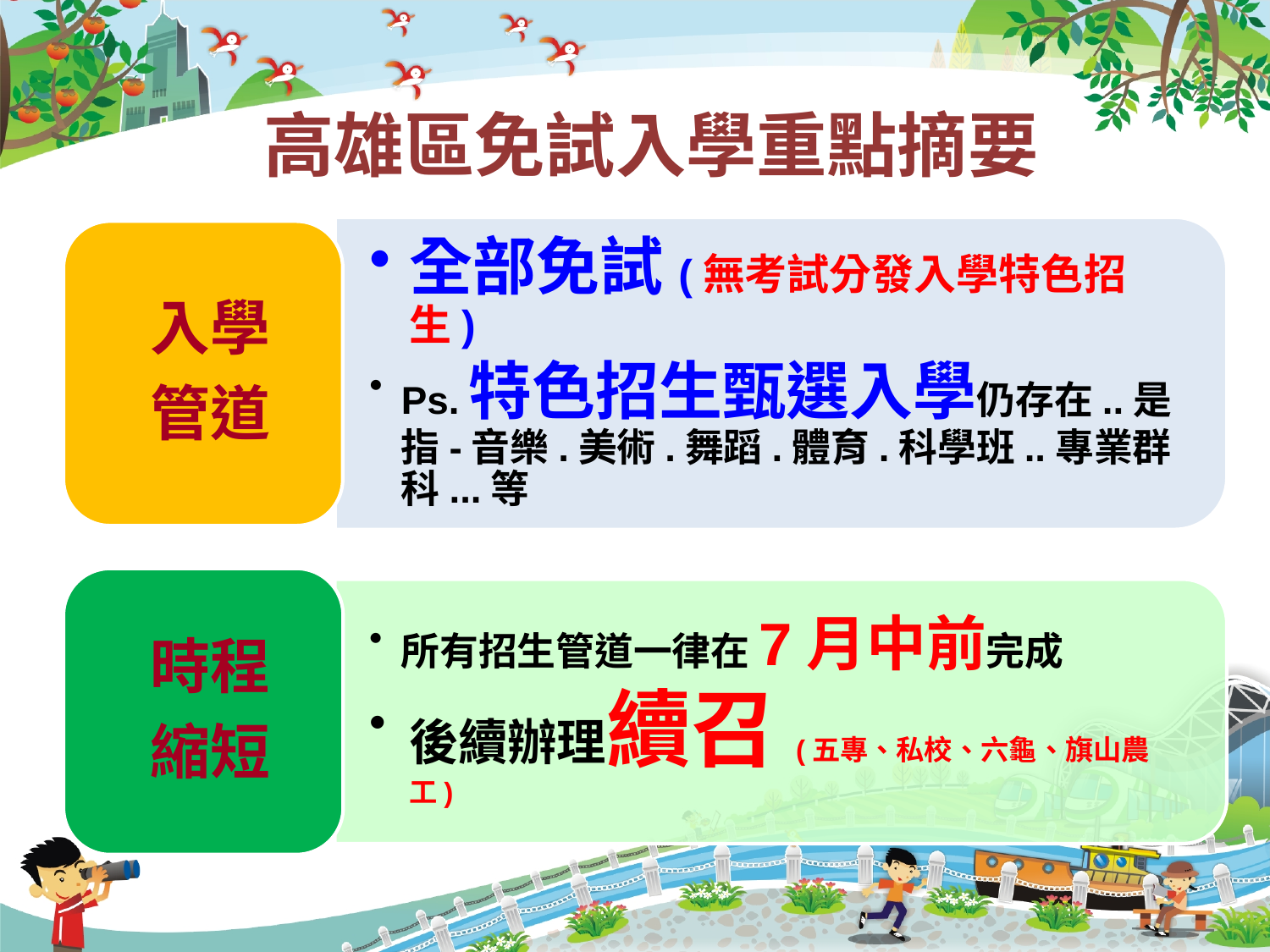

高雄區免試入學重點摘要
全部免試(無考試分發入學特色招生)
Ps.特色招生甄選入學仍存在..是指-音樂.美術.舞蹈.體育.科學班..專業群科...等
入學
管道
所有招生管道一律在7月中前完成
後續辦理續召(五專、私校、六龜、旗山農工)
時程
縮短